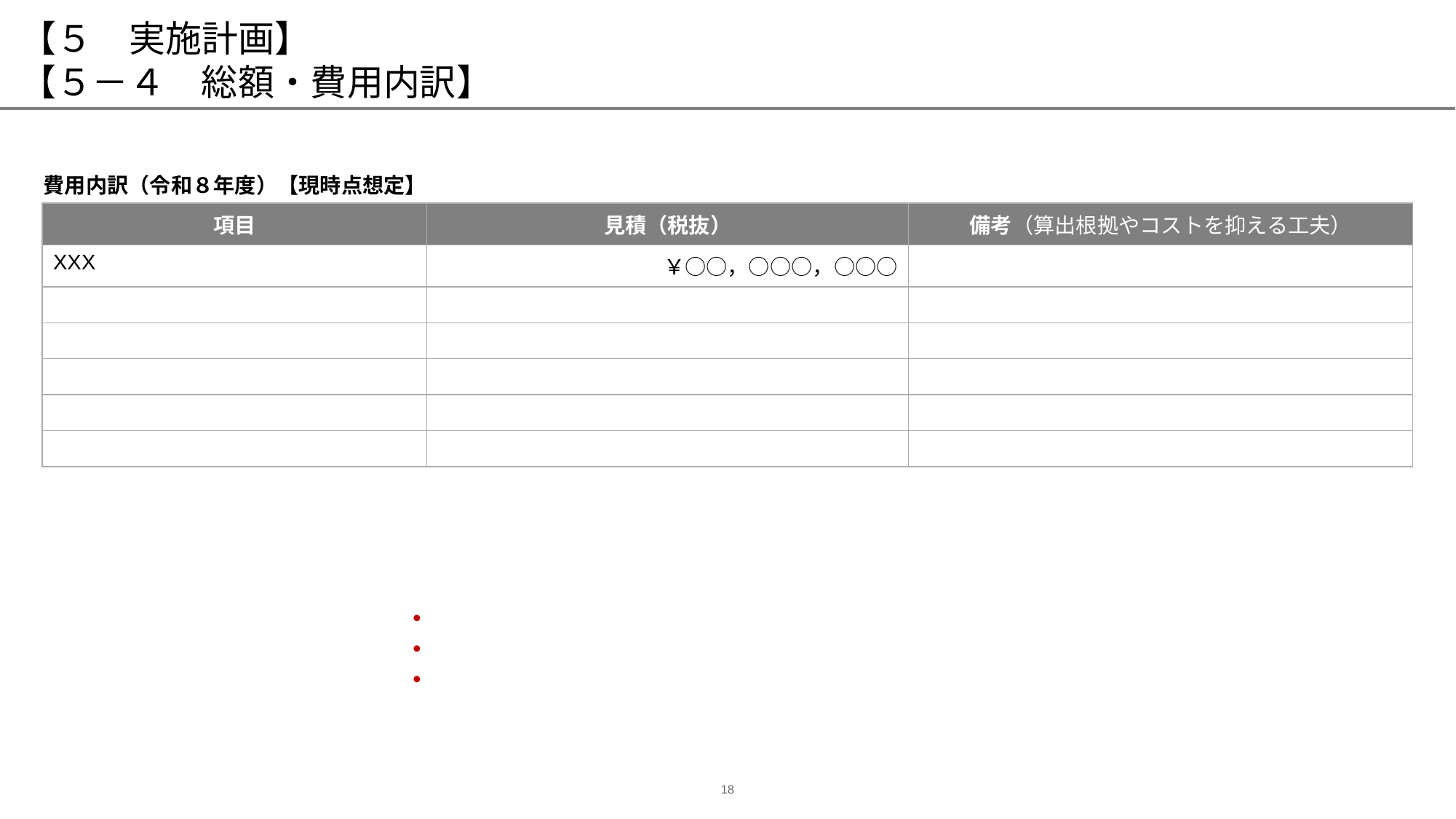

# 【５　実施計画】 【５－４　総額・費用内訳】
費用内訳（令和８年度）【現時点想定】
| 項目 | 見積（税抜） | 備考（算出根拠やコストを抑える工夫） |
| --- | --- | --- |
| XXX | ￥○○，○○○，○○○ |  |
|  |  |  |
|  |  |  |
|  |  |  |
|  |  |  |
|  |  |  |

・・・